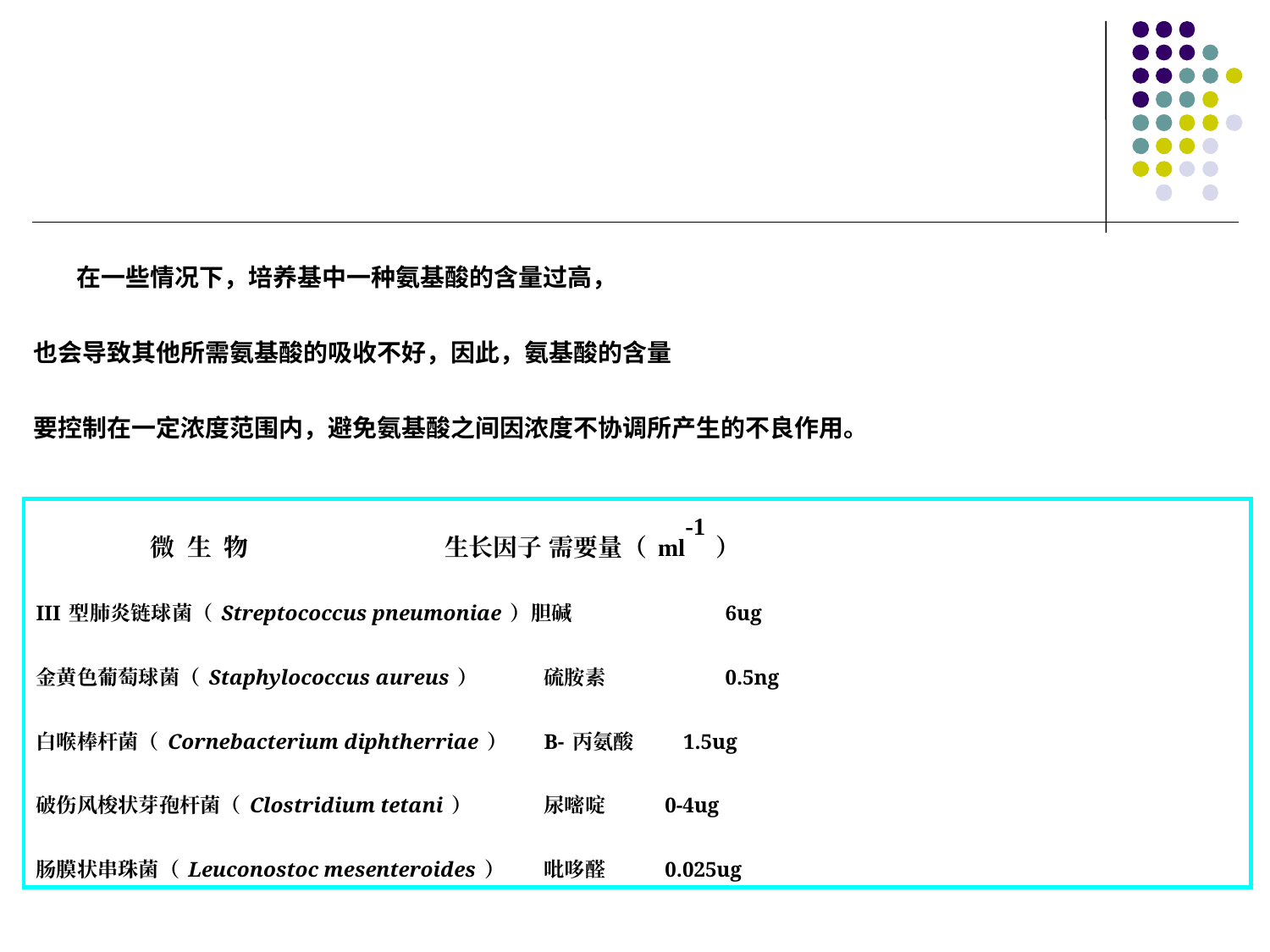

在一些情况下，培养基中一种氨基酸的含量过高，
也会导致其他所需氨基酸的吸收不好，因此，氨基酸的含量
要控制在一定浓度范围内，避免氨基酸之间因浓度不协调所产生的不良作用。
                 微  生  物                                生长因子 需要量（ml-1）
III型肺炎链球菌（Streptococcus pneumoniae）胆碱	         6ug
金黄色葡萄球菌（Staphylococcus aureus）	硫胺素	         0.5ng
白喉棒杆菌（Cornebacterium diphtherriae）	B-丙氨酸        1.5ug
破伤风梭状芽孢杆菌（Clostridium tetani）	尿嘧啶          0-4ug
肠膜状串珠菌（Leuconostoc mesenteroides）	吡哆醛          0.025ug